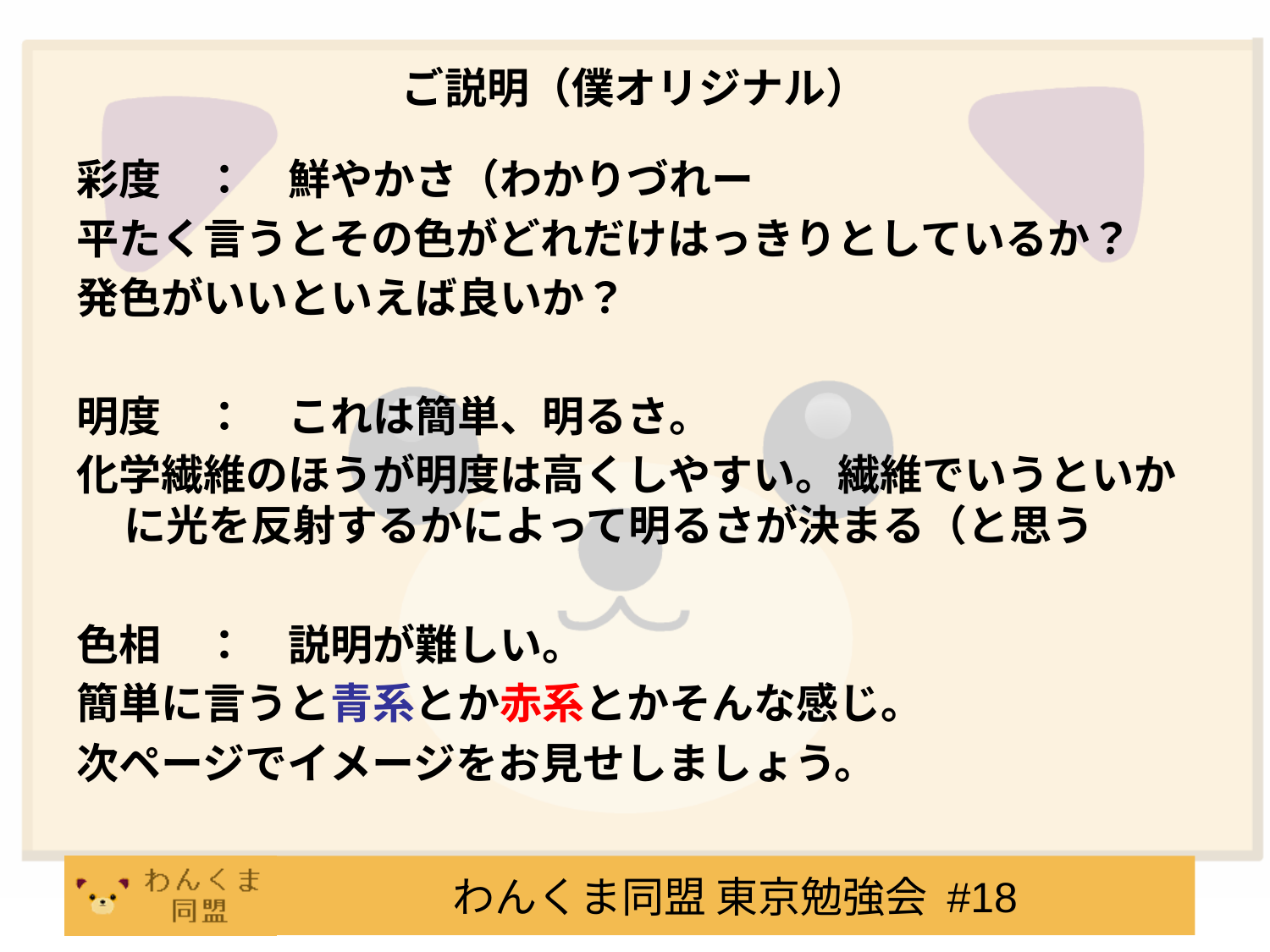

# ご説明（僕オリジナル）
彩度　：　鮮やかさ（わかりづれー
平たく言うとその色がどれだけはっきりとしているか？
発色がいいといえば良いか？

明度　：　これは簡単、明るさ。
化学繊維のほうが明度は高くしやすい。繊維でいうといかに光を反射するかによって明るさが決まる（と思う

色相　：　説明が難しい。
簡単に言うと青系とか赤系とかそんな感じ。
次ページでイメージをお見せしましょう。